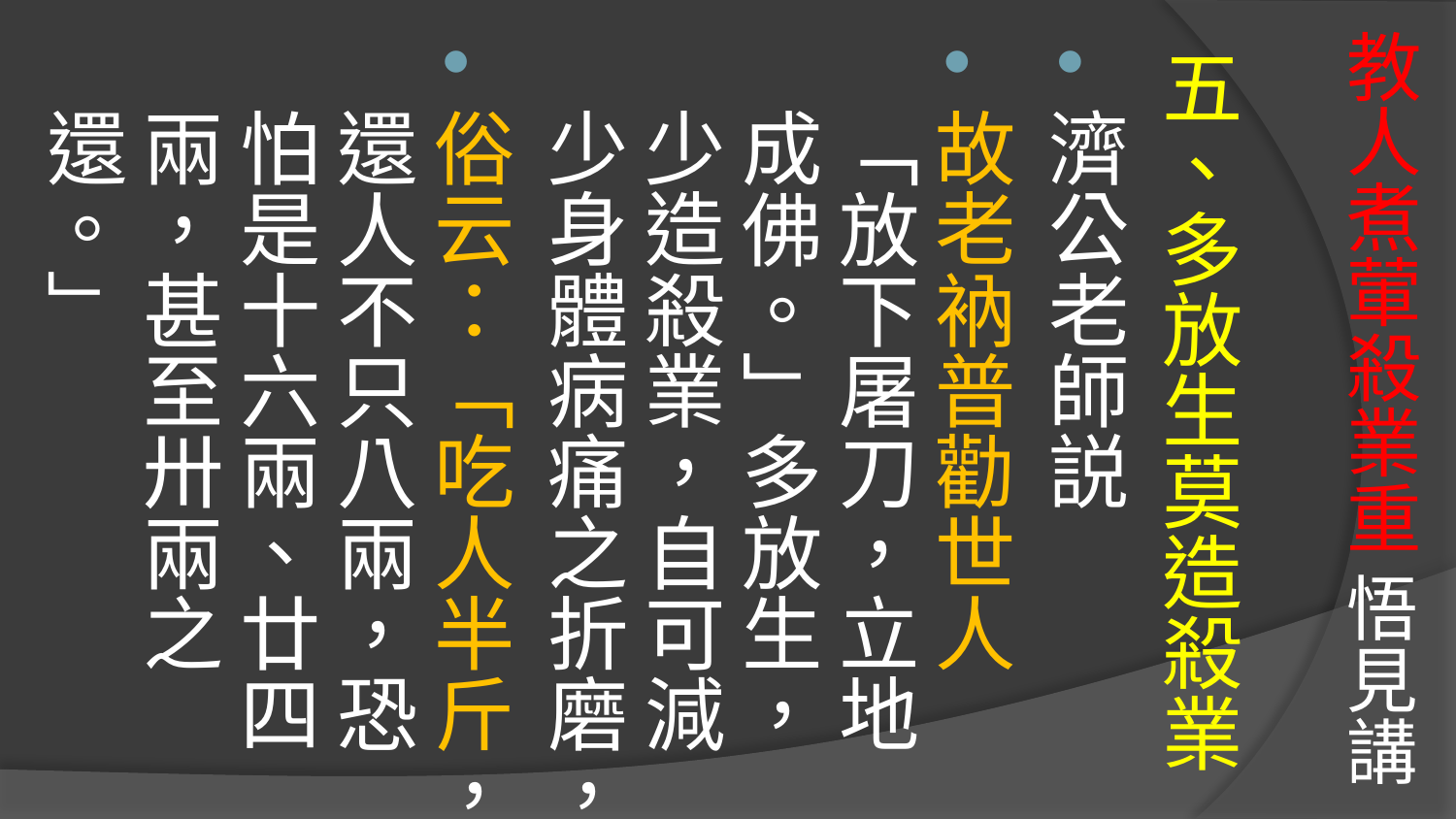

# 教人煮葷殺業重 悟見講
五、多放生莫造殺業
濟公老師説
故老衲普勸世人「放下屠刀，立地成佛。」多放生，少造殺業，自可減少身體病痛之折磨，
俗云：「吃人半斤，還人不只八兩，恐怕是十六兩、廿四兩，甚至卅兩之還。」